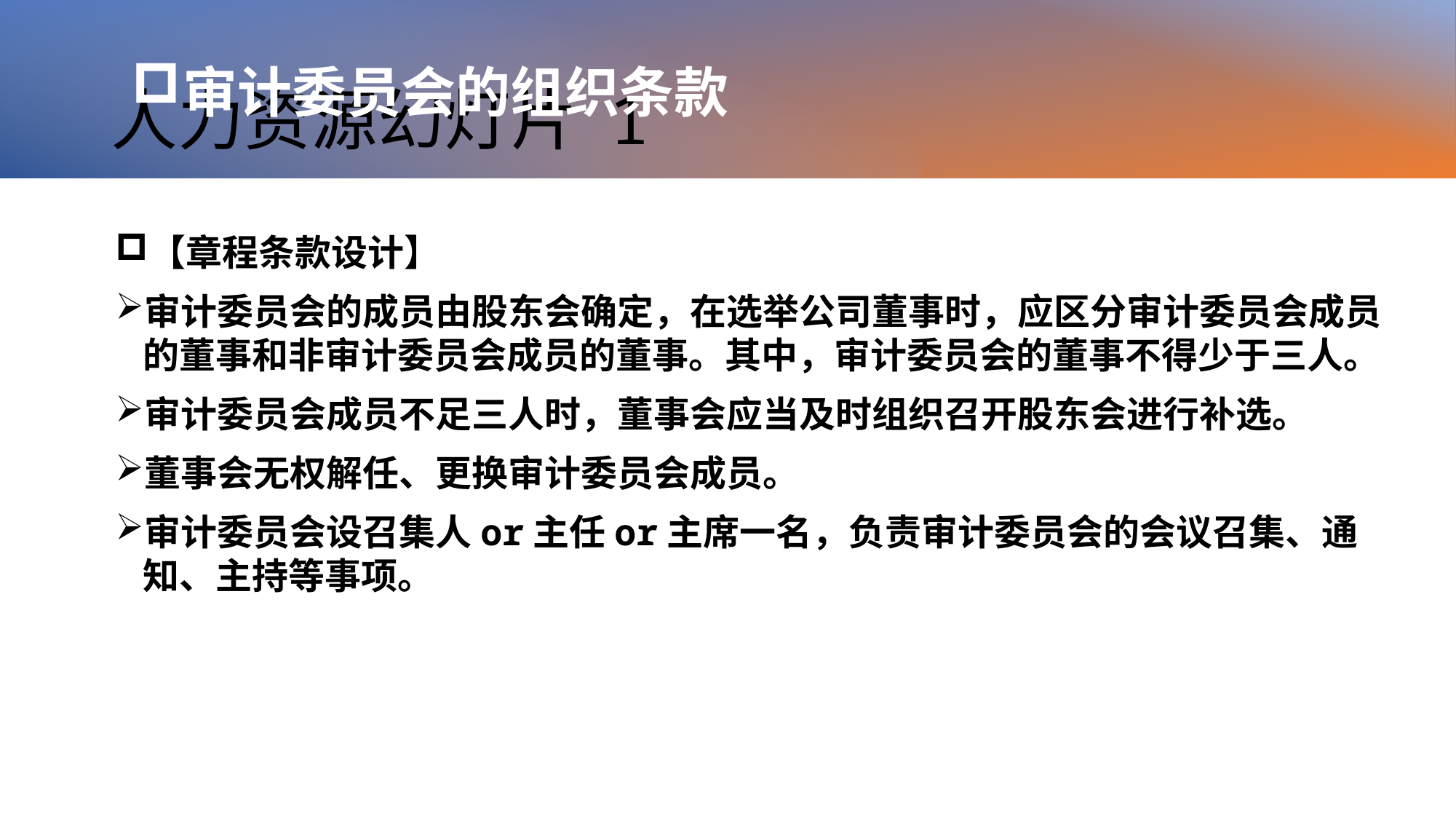

# 人力资源幻灯片 1
审计委员会的组织条款
【章程条款设计】
审计委员会的成员由股东会确定，在选举公司董事时，应区分审计委员会成员的董事和非审计委员会成员的董事。其中，审计委员会的董事不得少于三人。
审计委员会成员不足三人时，董事会应当及时组织召开股东会进行补选。
董事会无权解任、更换审计委员会成员。
审计委员会设召集人or主任or主席一名，负责审计委员会的会议召集、通知、主持等事项。